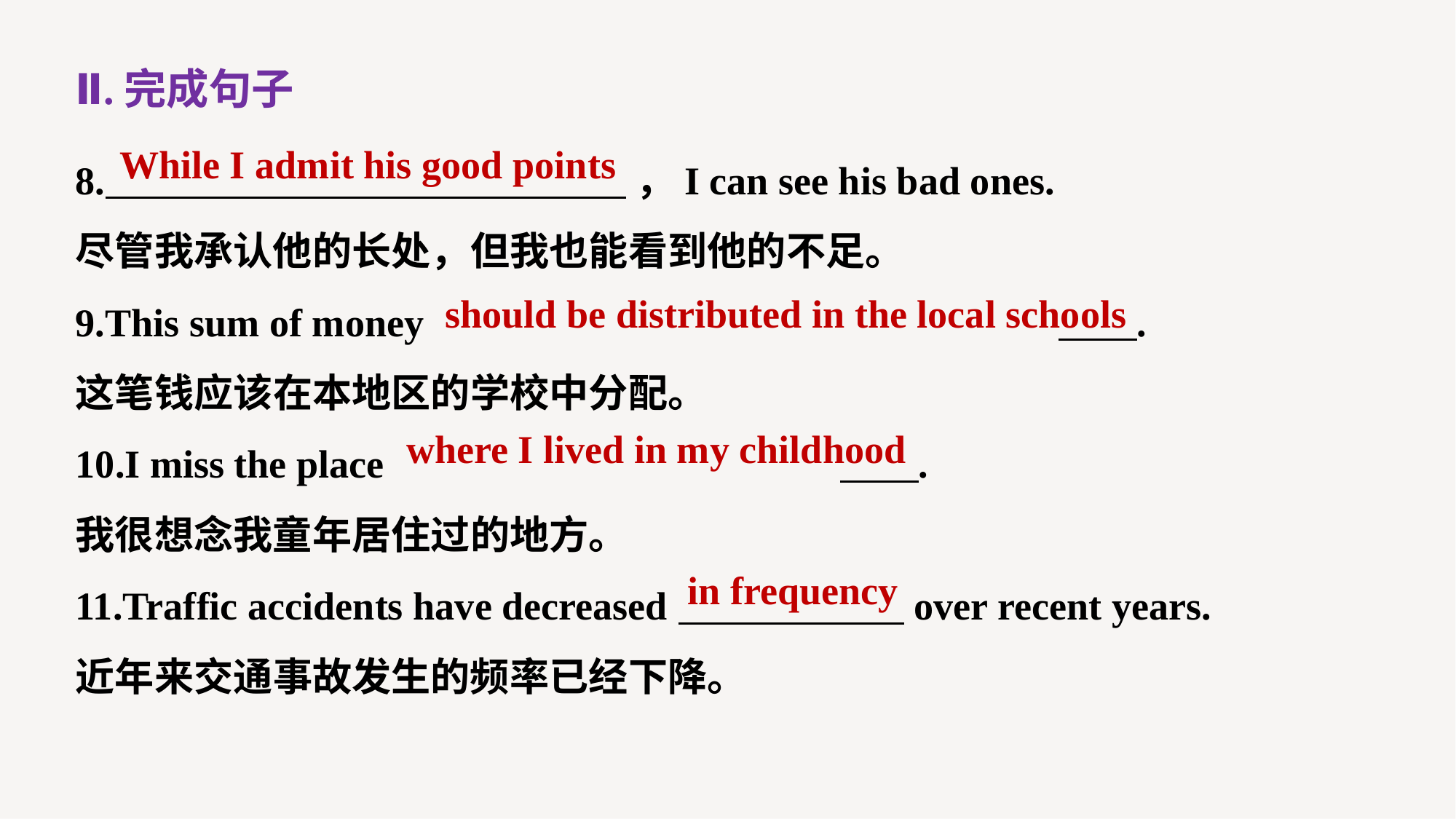

Ⅱ.完成句子
8.                                                     ，I can see his bad ones.
尽管我承认他的长处，但我也能看到他的不足。
9.This sum of money 						        .
这笔钱应该在本地区的学校中分配。
10.I miss the place 					        .
我很想念我童年居住过的地方。
11.Traffic accidents have decreased                         over recent years.
近年来交通事故发生的频率已经下降。
While I admit his good points
should be distributed in the local schools
where I lived in my childhood
in frequency